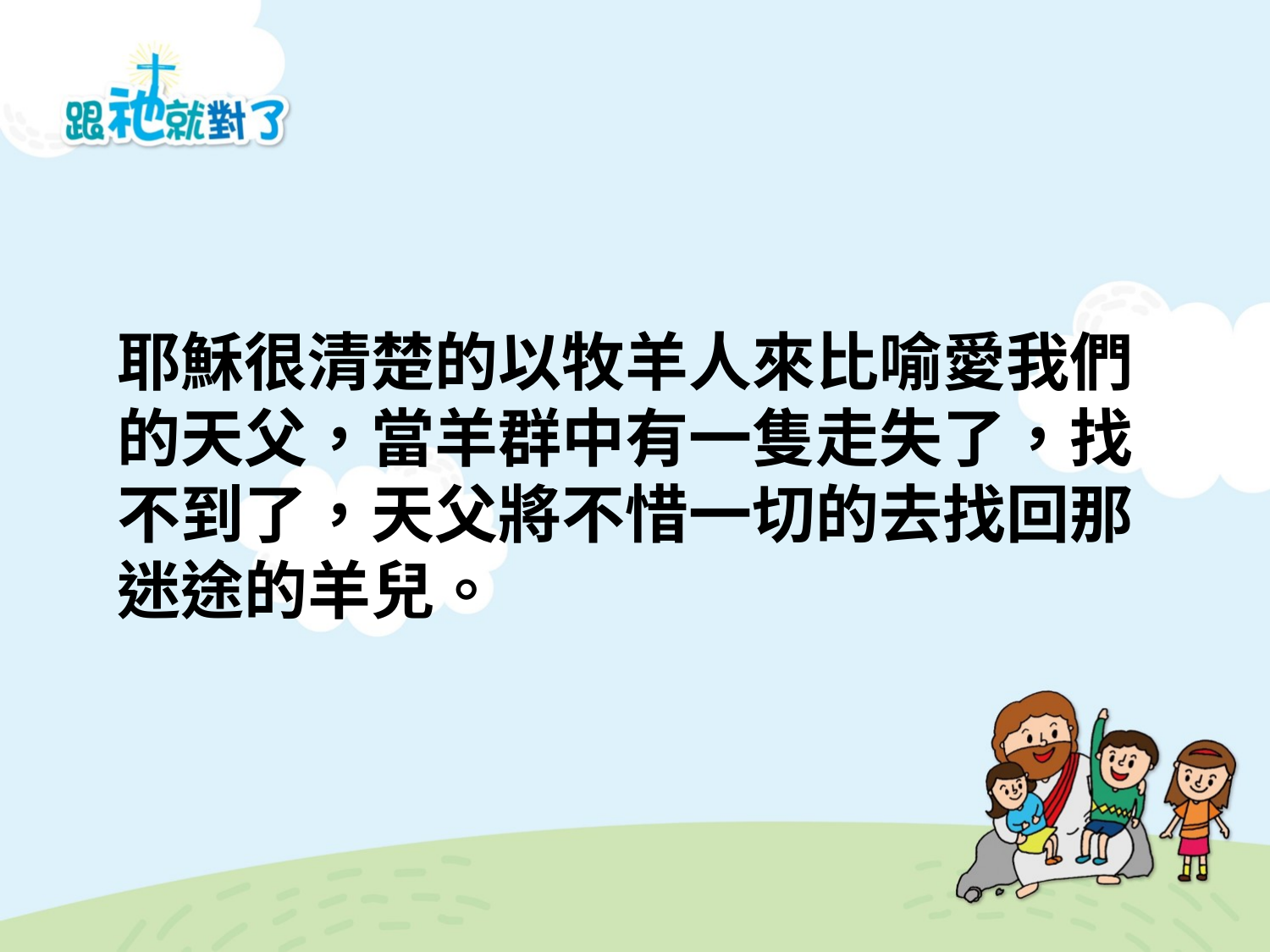

耶穌很清楚的以牧羊人來比喻愛我們的天父，當羊群中有一隻走失了，找不到了，天父將不惜一切的去找回那迷途的羊兒。